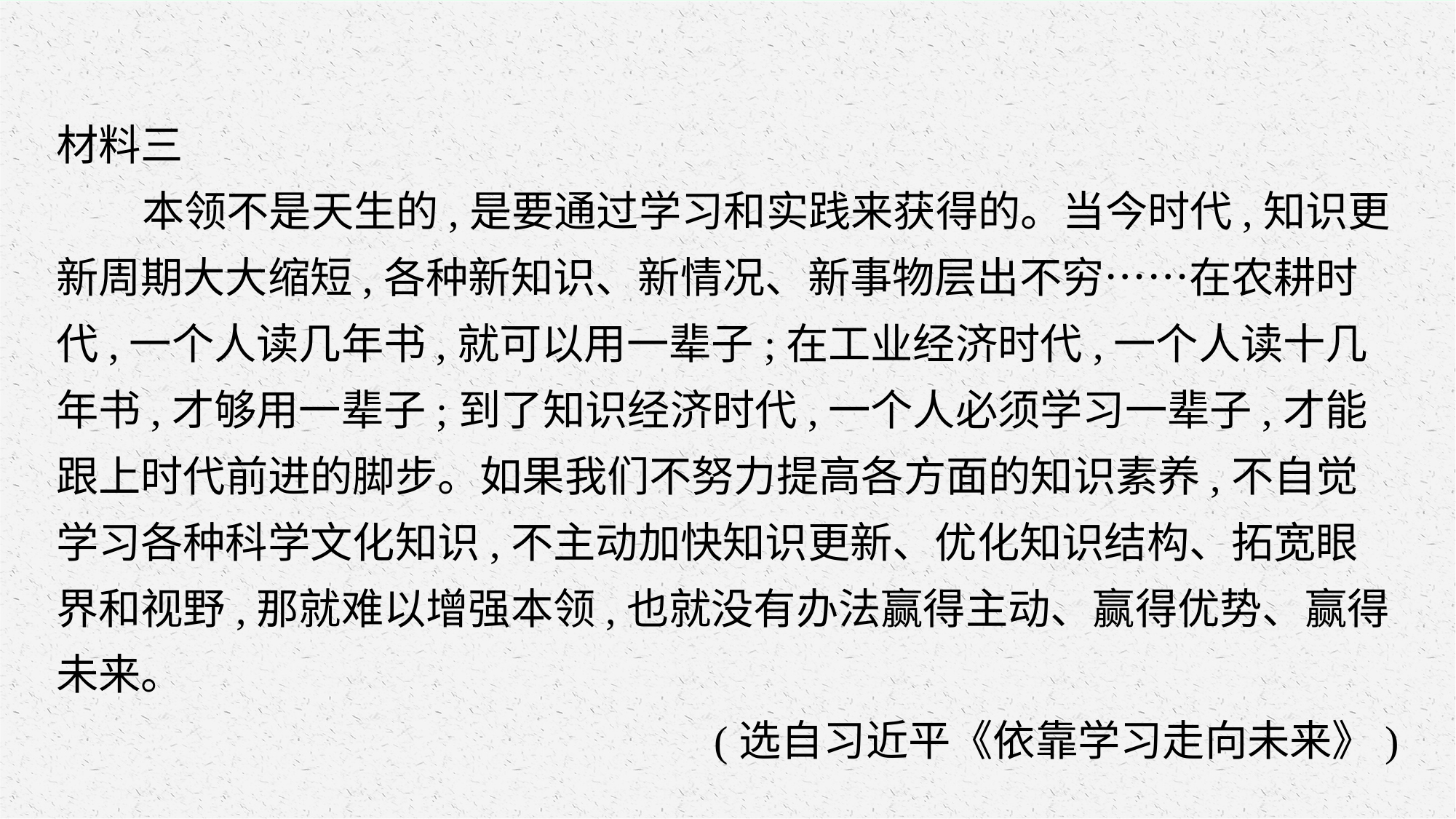

材料三
        本领不是天生的,是要通过学习和实践来获得的。当今时代,知识更新周期大大缩短,各种新知识、新情况、新事物层出不穷……在农耕时代,一个人读几年书,就可以用一辈子;在工业经济时代,一个人读十几年书,才够用一辈子;到了知识经济时代,一个人必须学习一辈子,才能跟上时代前进的脚步。如果我们不努力提高各方面的知识素养,不自觉学习各种科学文化知识,不主动加快知识更新、优化知识结构、拓宽眼界和视野,那就难以增强本领,也就没有办法赢得主动、赢得优势、赢得未来。
(选自习近平《依靠学习走向未来》)